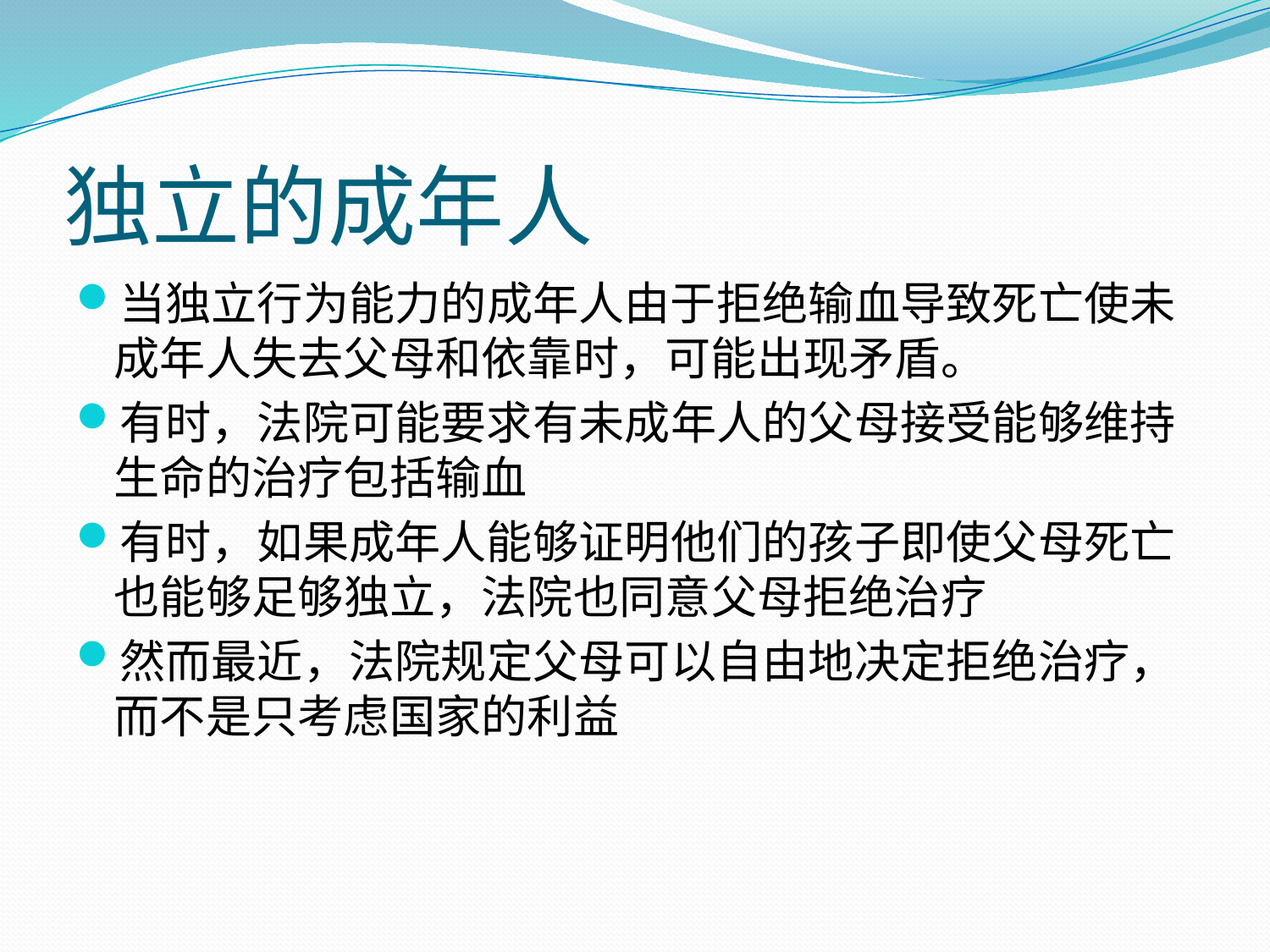

# 独立的成年人
当独立行为能力的成年人由于拒绝输血导致死亡使未成年人失去父母和依靠时，可能出现矛盾。
有时，法院可能要求有未成年人的父母接受能够维持生命的治疗包括输血
有时，如果成年人能够证明他们的孩子即使父母死亡也能够足够独立，法院也同意父母拒绝治疗
然而最近，法院规定父母可以自由地决定拒绝治疗，而不是只考虑国家的利益